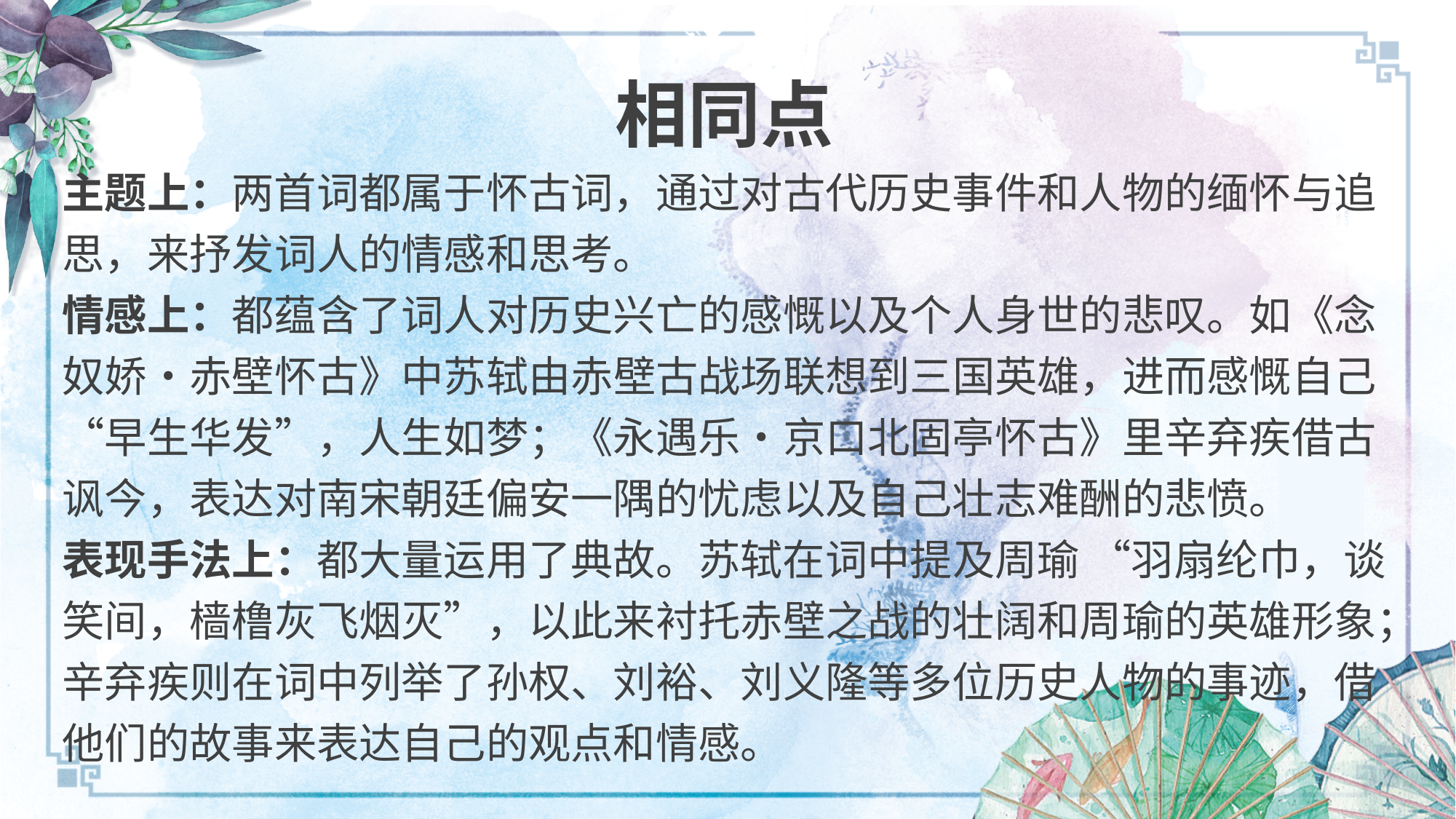

相同点
主题上：两首词都属于怀古词，通过对古代历史事件和人物的缅怀与追思，来抒发词人的情感和思考。
情感上：都蕴含了词人对历史兴亡的感慨以及个人身世的悲叹。如《念奴娇・赤壁怀古》中苏轼由赤壁古战场联想到三国英雄，进而感慨自己 “早生华发”，人生如梦；《永遇乐・京口北固亭怀古》里辛弃疾借古讽今，表达对南宋朝廷偏安一隅的忧虑以及自己壮志难酬的悲愤。
表现手法上：都大量运用了典故。苏轼在词中提及周瑜 “羽扇纶巾，谈笑间，樯橹灰飞烟灭”，以此来衬托赤壁之战的壮阔和周瑜的英雄形象；辛弃疾则在词中列举了孙权、刘裕、刘义隆等多位历史人物的事迹，借他们的故事来表达自己的观点和情感。